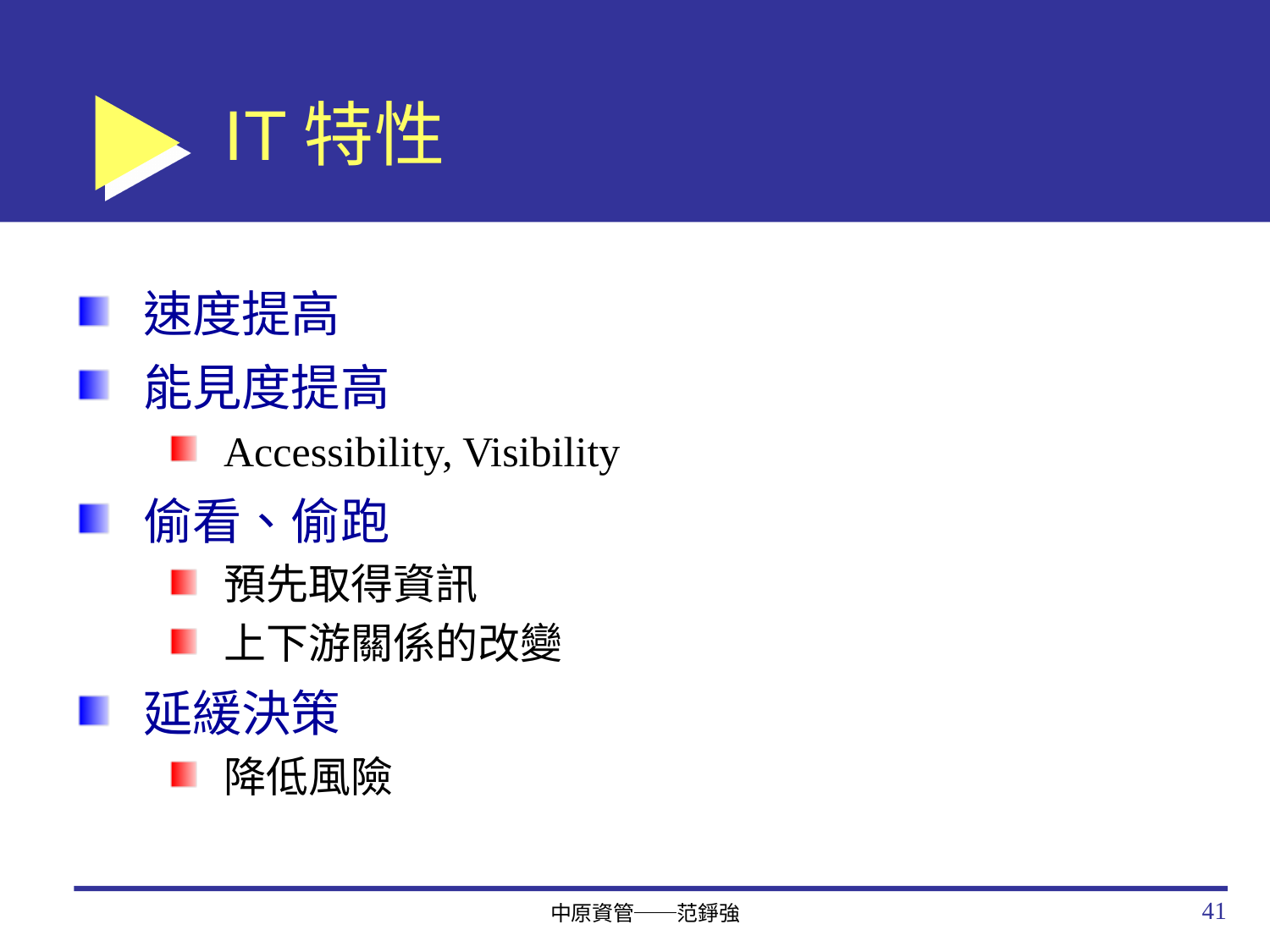

# IT特性
速度提高
能見度提高
Accessibility, Visibility
偷看、偷跑
預先取得資訊
上下游關係的改變
延緩決策
降低風險
41